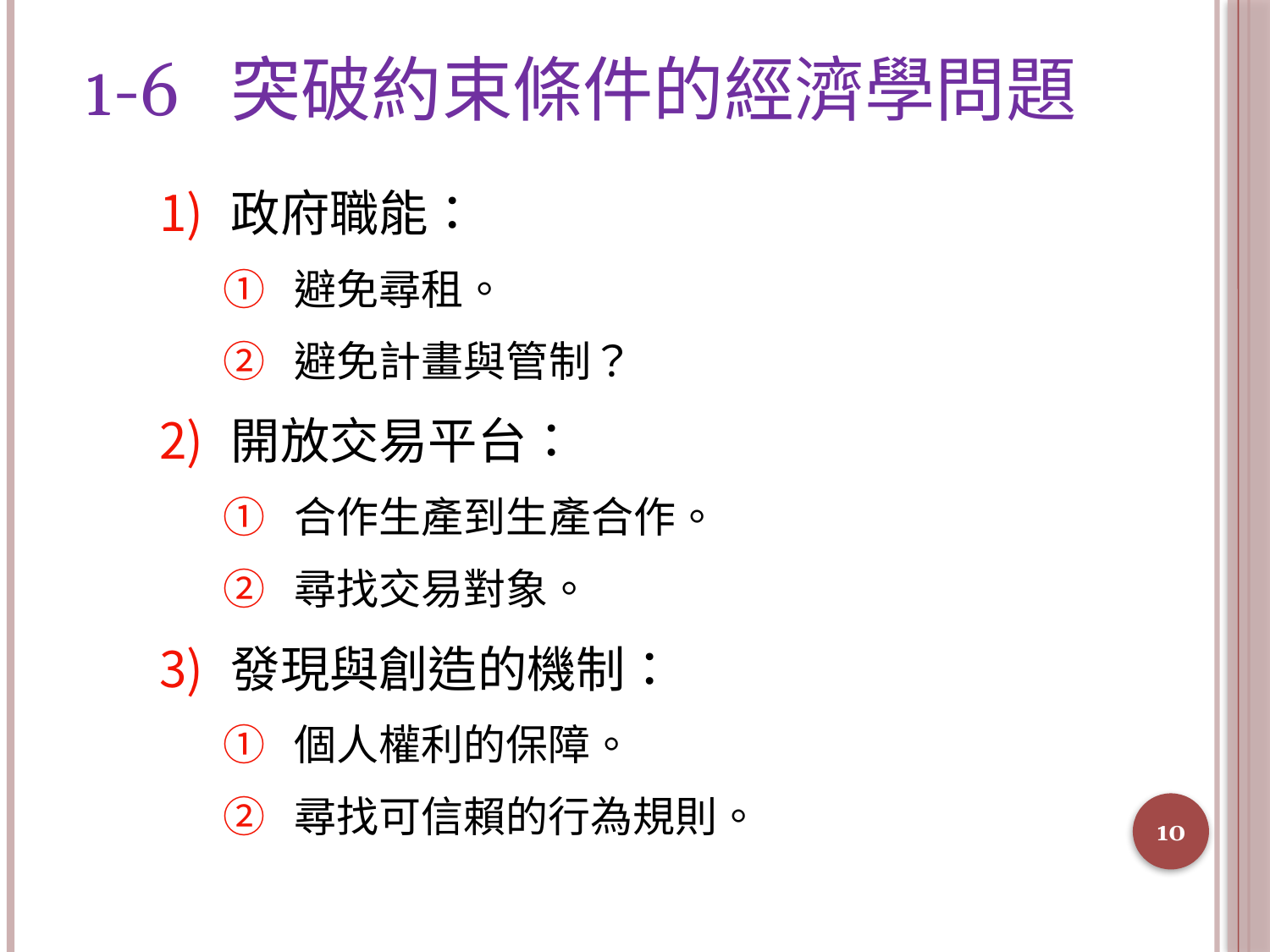

# 1-6  突破約束條件的經濟學問題
政府職能：
避免尋租。
避免計畫與管制？
開放交易平台：
合作生產到生產合作。
尋找交易對象。
發現與創造的機制：
個人權利的保障。
尋找可信賴的行為規則。
10